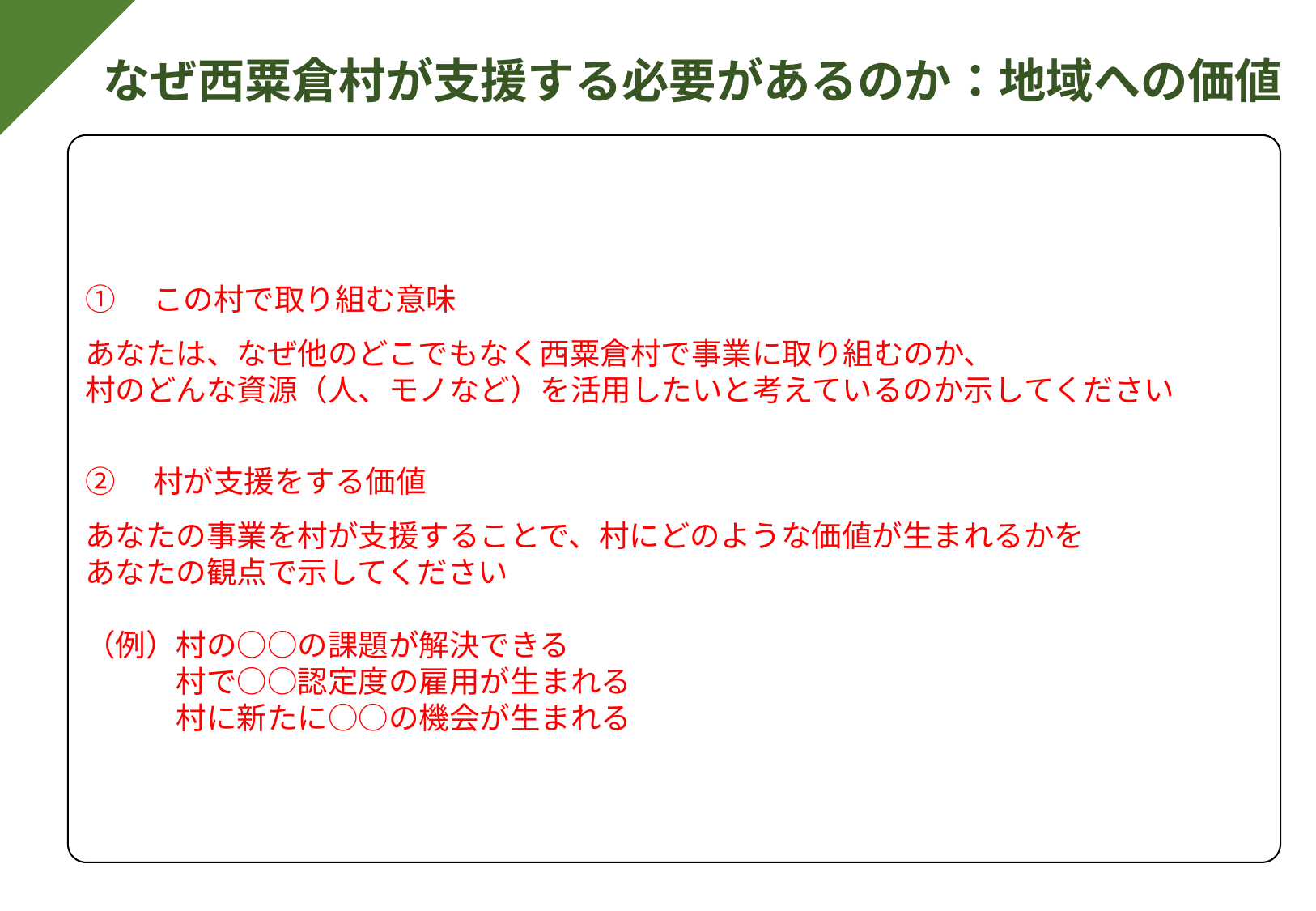

# なぜ西粟倉村が支援する必要があるのか：地域への価値
①　この村で取り組む意味
あなたは、なぜ他のどこでもなく西粟倉村で事業に取り組むのか、
村のどんな資源（人、モノなど）を活用したいと考えているのか示してください

②　村が支援をする価値
あなたの事業を村が支援することで、村にどのような価値が生まれるかを
あなたの観点で示してください
（例）村の○○の課題が解決できる
　　　村で○○認定度の雇用が生まれる
　　　村に新たに○○の機会が生まれる